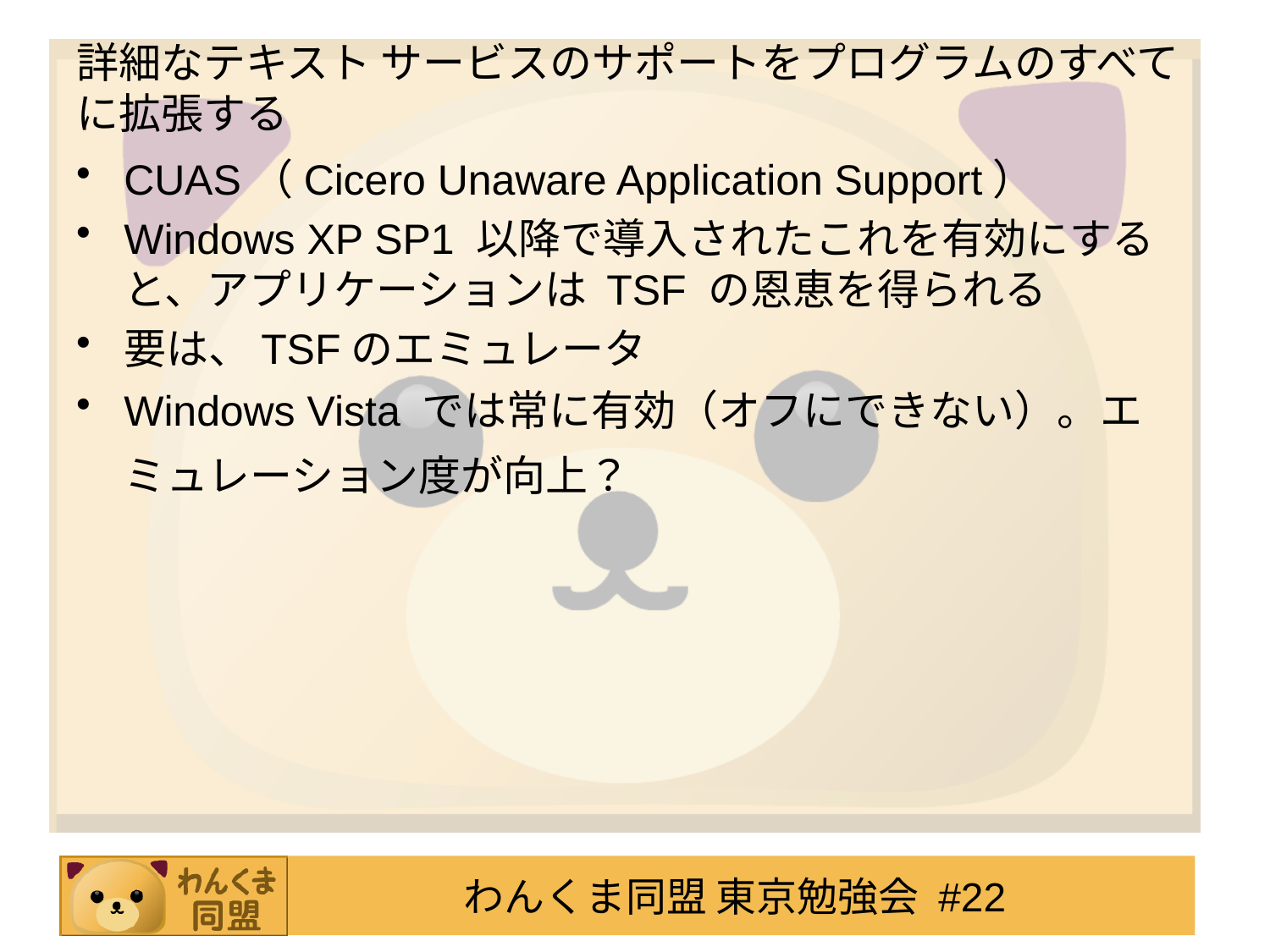

# 詳細なテキスト サービスのサポートをプログラムのすべてに拡張する
CUAS（Cicero Unaware Application Support）
Windows XP SP1 以降で導入されたこれを有効にすると、アプリケーションは TSF の恩恵を得られる
要は、TSFのエミュレータ
Windows Vista では常に有効（オフにできない）。エミュレーション度が向上？